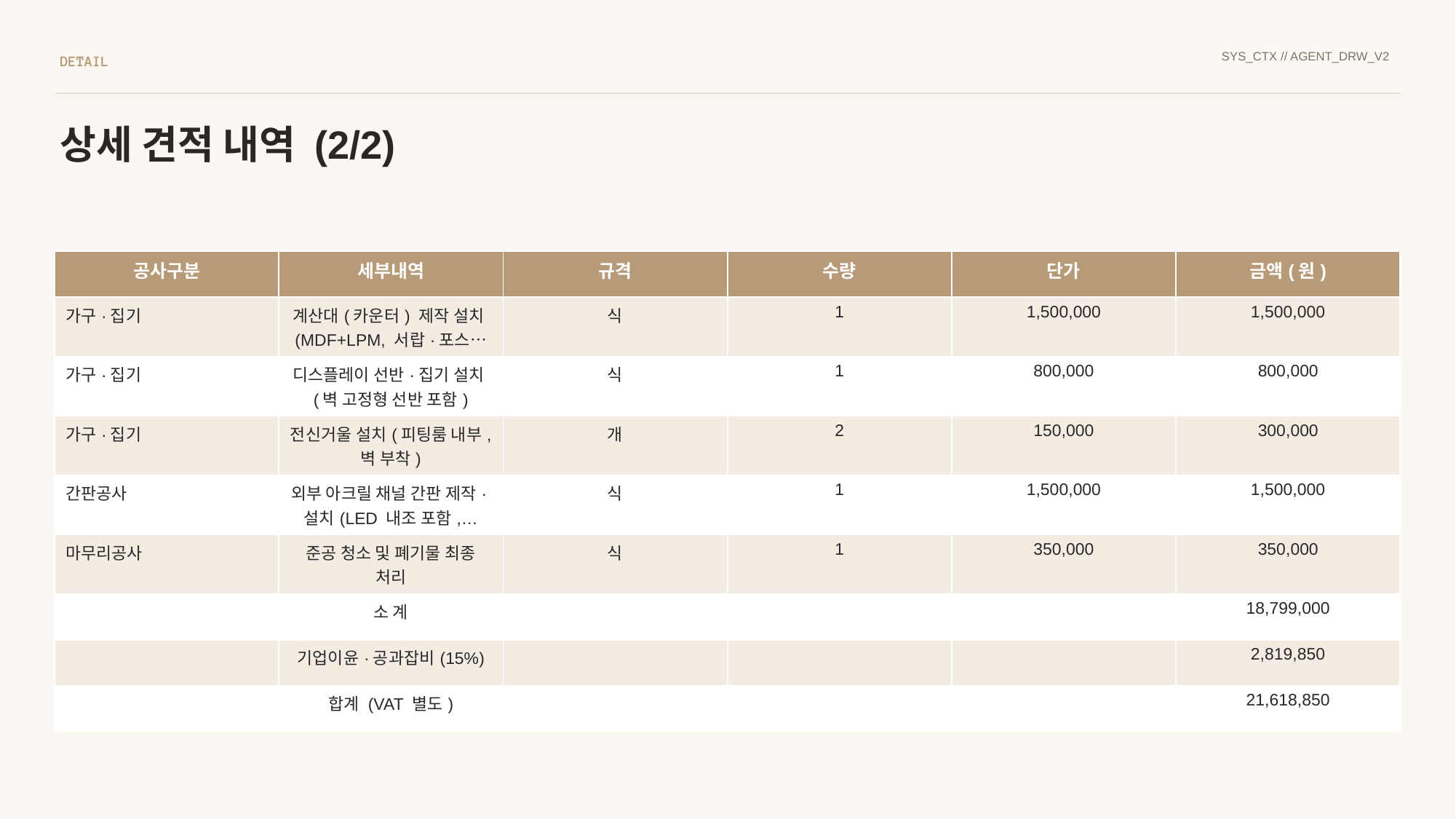

SYS_CTX // AGENT_DRW_V2
DETAIL

상세 견적 내역 (2/2)
| 공사구분 | 세부내역 | 규격 | 수량 | 단가 | 금액(원) |
| --- | --- | --- | --- | --- | --- |
| 가구·집기 | 계산대(카운터) 제작 설치(MDF+LPM, 서랍·포스… | 식 | 1 | 1,500,000 | 1,500,000 |
| 가구·집기 | 디스플레이 선반·집기 설치(벽 고정형 선반 포함) | 식 | 1 | 800,000 | 800,000 |
| 가구·집기 | 전신거울 설치(피팅룸 내부, 벽 부착) | 개 | 2 | 150,000 | 300,000 |
| 간판공사 | 외부 아크릴 채널 간판 제작·설치(LED 내조 포함,… | 식 | 1 | 1,500,000 | 1,500,000 |
| 마무리공사 | 준공 청소 및 폐기물 최종 처리 | 식 | 1 | 350,000 | 350,000 |
|  | 소 계 |  |  |  | 18,799,000 |
|  | 기업이윤·공과잡비(15%) |  |  |  | 2,819,850 |
|  | 합계 (VAT 별도) |  |  |  | 21,618,850 |